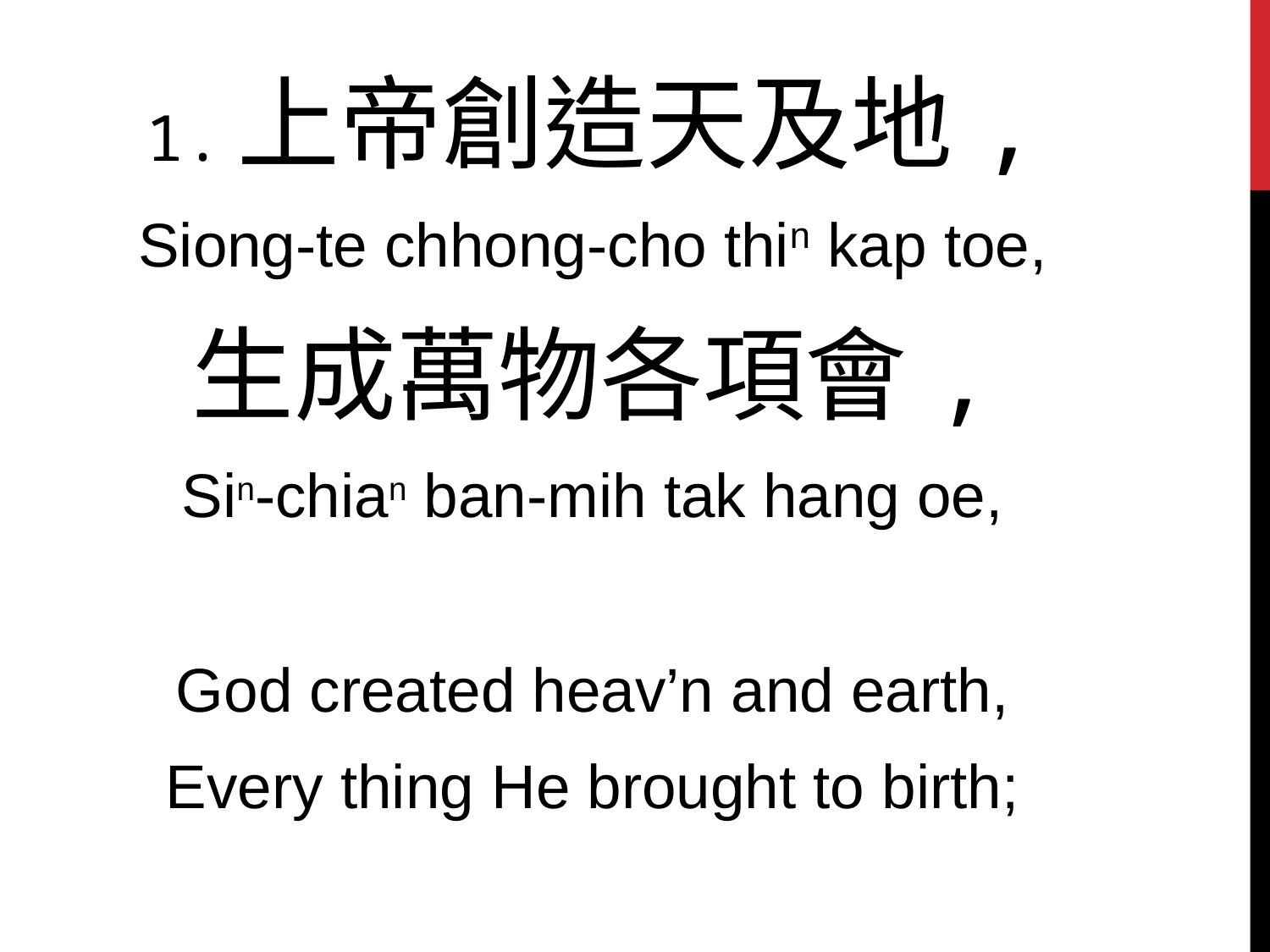

1.上帝創造天及地,
Siong-te chhong-cho thin kap toe,
生成萬物各項會,
Sin-chian ban-mih tak hang oe,

God created heav’n and earth,
Every thing He brought to birth;